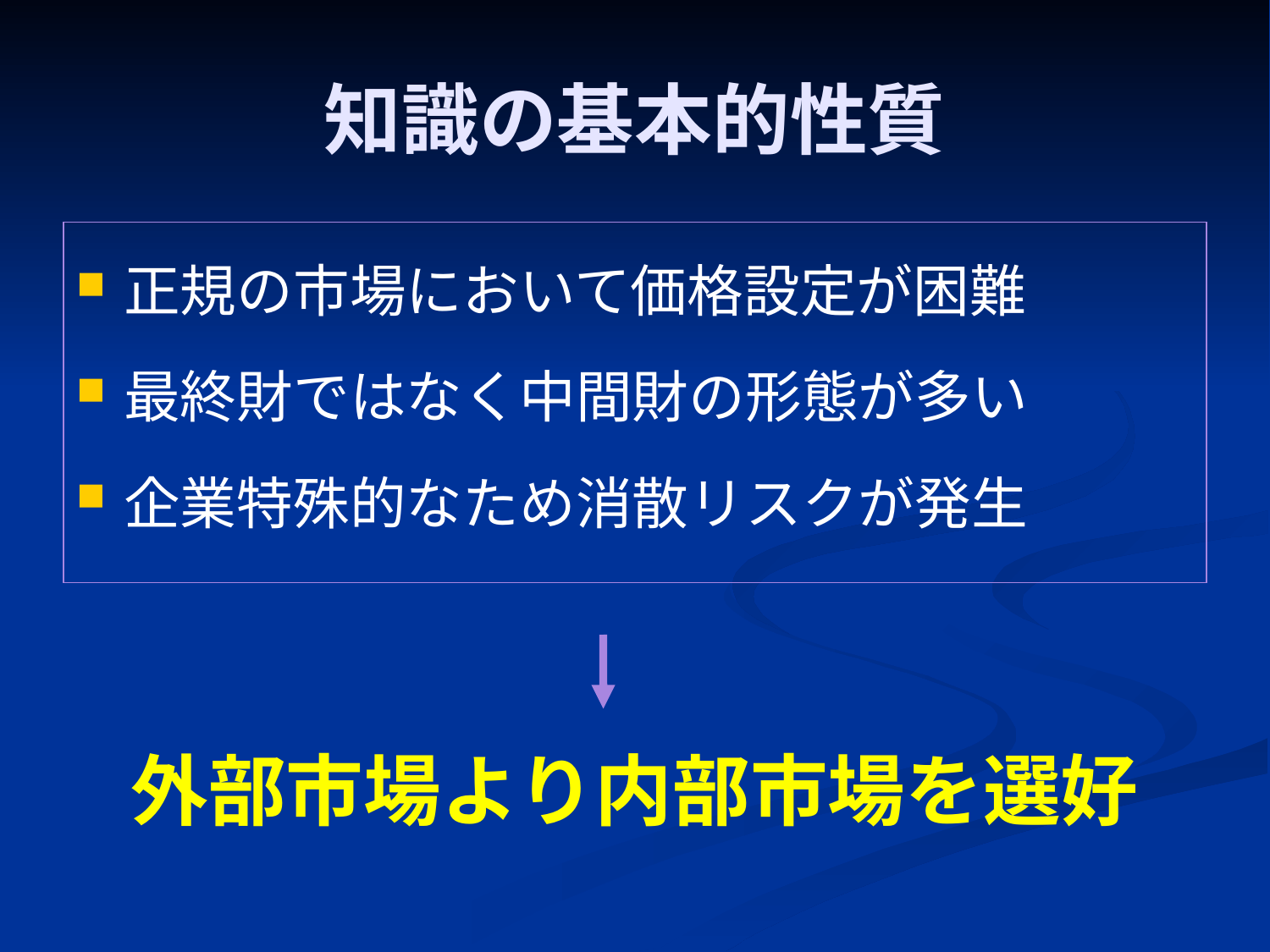

# 知識の基本的性質
正規の市場において価格設定が困難
最終財ではなく中間財の形態が多い
企業特殊的なため消散リスクが発生

外部市場より内部市場を選好